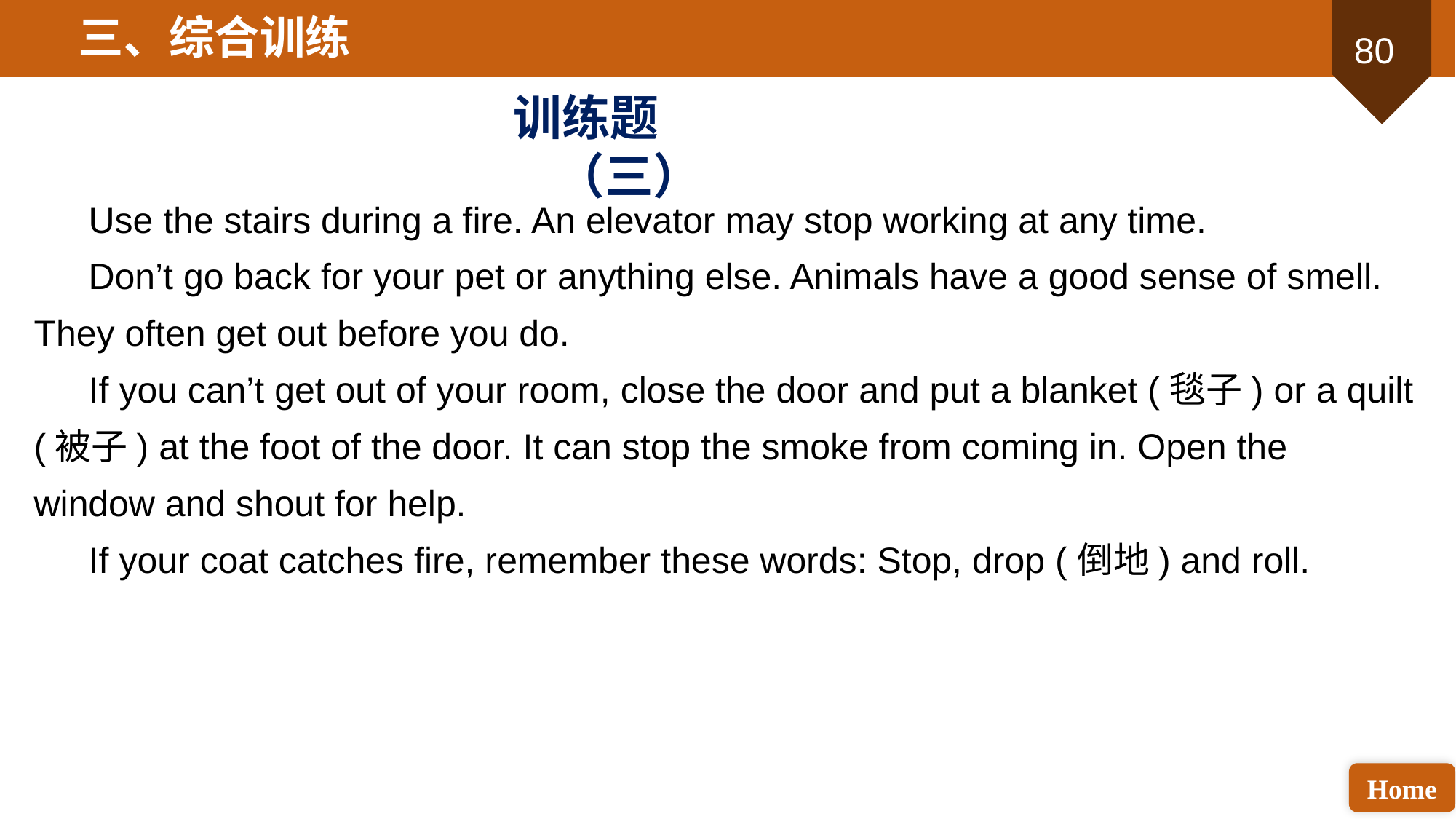

三、综合训练
训练题（三）
Use the stairs during a fire. An elevator may stop working at any time.
Don’t go back for your pet or anything else. Animals have a good sense of smell. They often get out before you do.
If you can’t get out of your room, close the door and put a blanket (毯子) or a quilt (被子) at the foot of the door. It can stop the smoke from coming in. Open the window and shout for help.
If your coat catches fire, remember these words: Stop, drop (倒地) and roll.